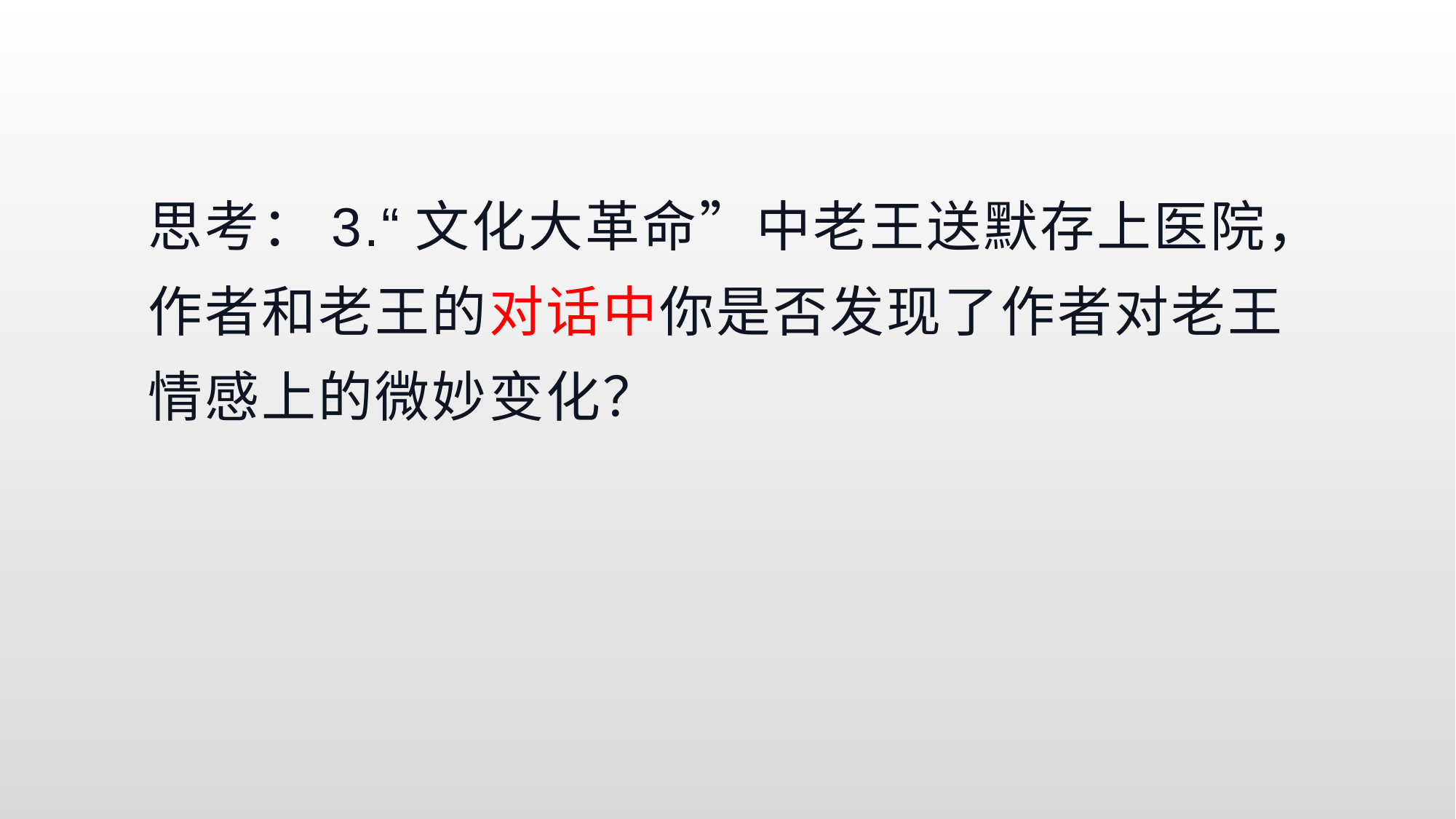

思考：3.“文化大革命”中老王送默存上医院，作者和老王的对话中你是否发现了作者对老王情感上的微妙变化？